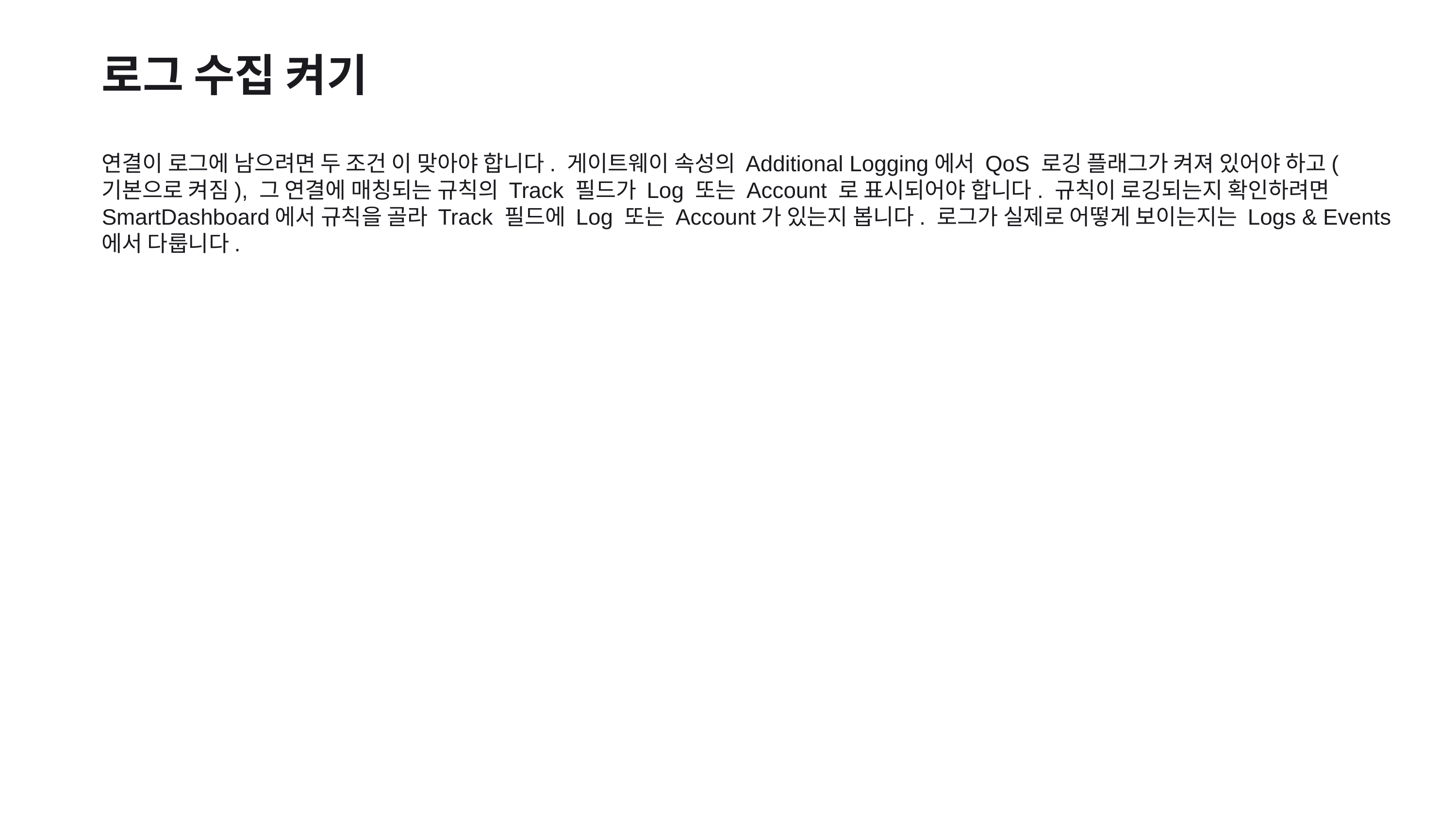

로그 수집 켜기
연결이 로그에 남으려면 두 조건 이 맞아야 합니다. 게이트웨이 속성의 Additional Logging에서 QoS 로깅 플래그가 켜져 있어야 하고(기본으로 켜짐), 그 연결에 매칭되는 규칙의 Track 필드가 Log 또는 Account 로 표시되어야 합니다. 규칙이 로깅되는지 확인하려면 SmartDashboard에서 규칙을 골라 Track 필드에 Log 또는 Account가 있는지 봅니다. 로그가 실제로 어떻게 보이는지는 Logs & Events에서 다룹니다.